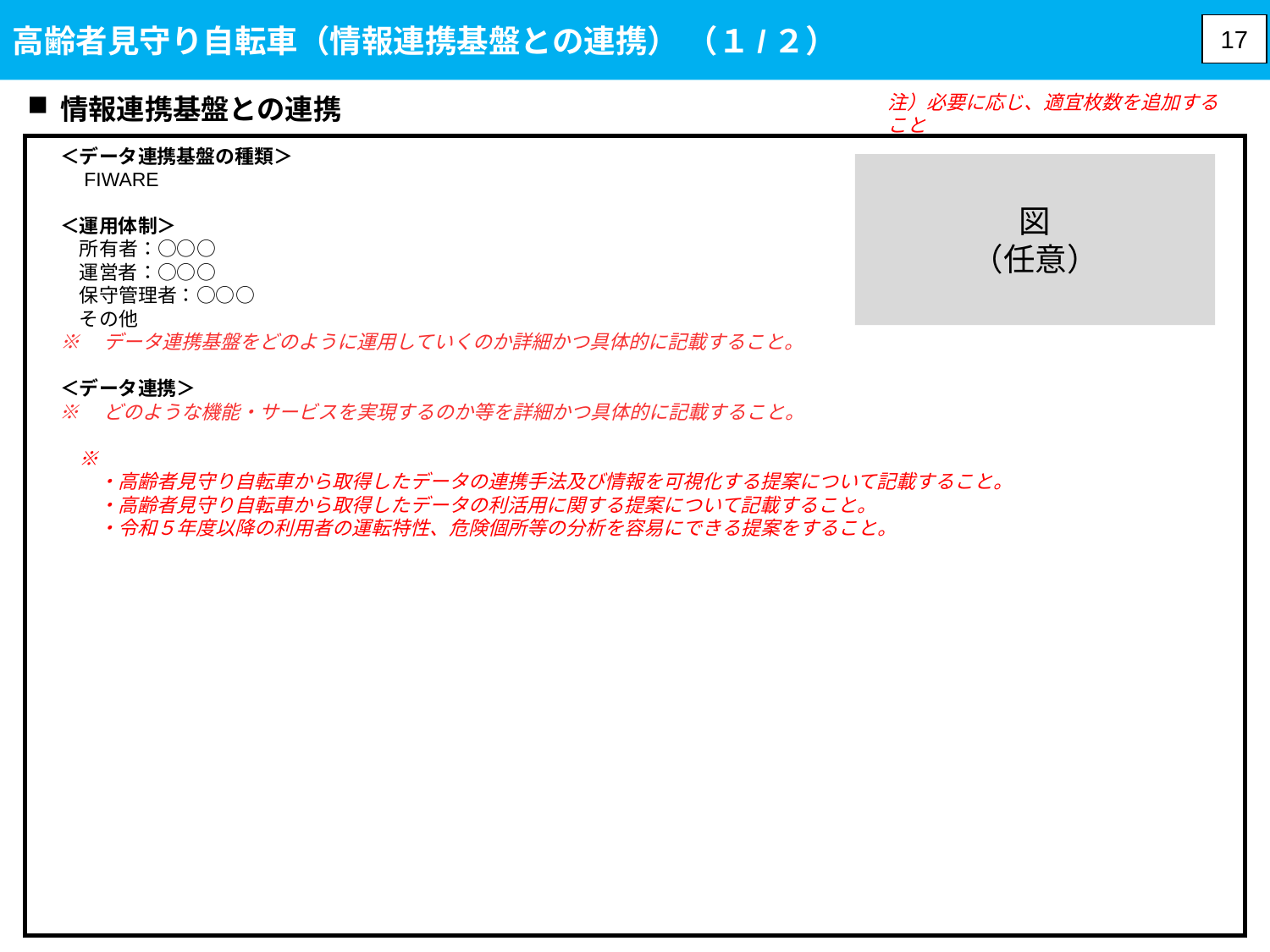

高齢者見守り自転車（情報連携基盤との連携） （１/２）
17
注）必要に応じ、適宜枚数を追加すること
情報連携基盤との連携

＜データ連携基盤の種類＞
　FIWARE

＜運用体制＞
　所有者：○○○
　運営者：○○○
　保守管理者：○○○
　その他
※　データ連携基盤をどのように運用していくのか詳細かつ具体的に記載すること。

＜データ連携＞
※　どのような機能・サービスを実現するのか等を詳細かつ具体的に記載すること。

　※
　　・高齢者見守り自転車から取得したデータの連携手法及び情報を可視化する提案について記載すること。
　　・高齢者見守り自転車から取得したデータの利活用に関する提案について記載すること。
　　・令和５年度以降の利用者の運転特性、危険個所等の分析を容易にできる提案をすること。

図
（任意）